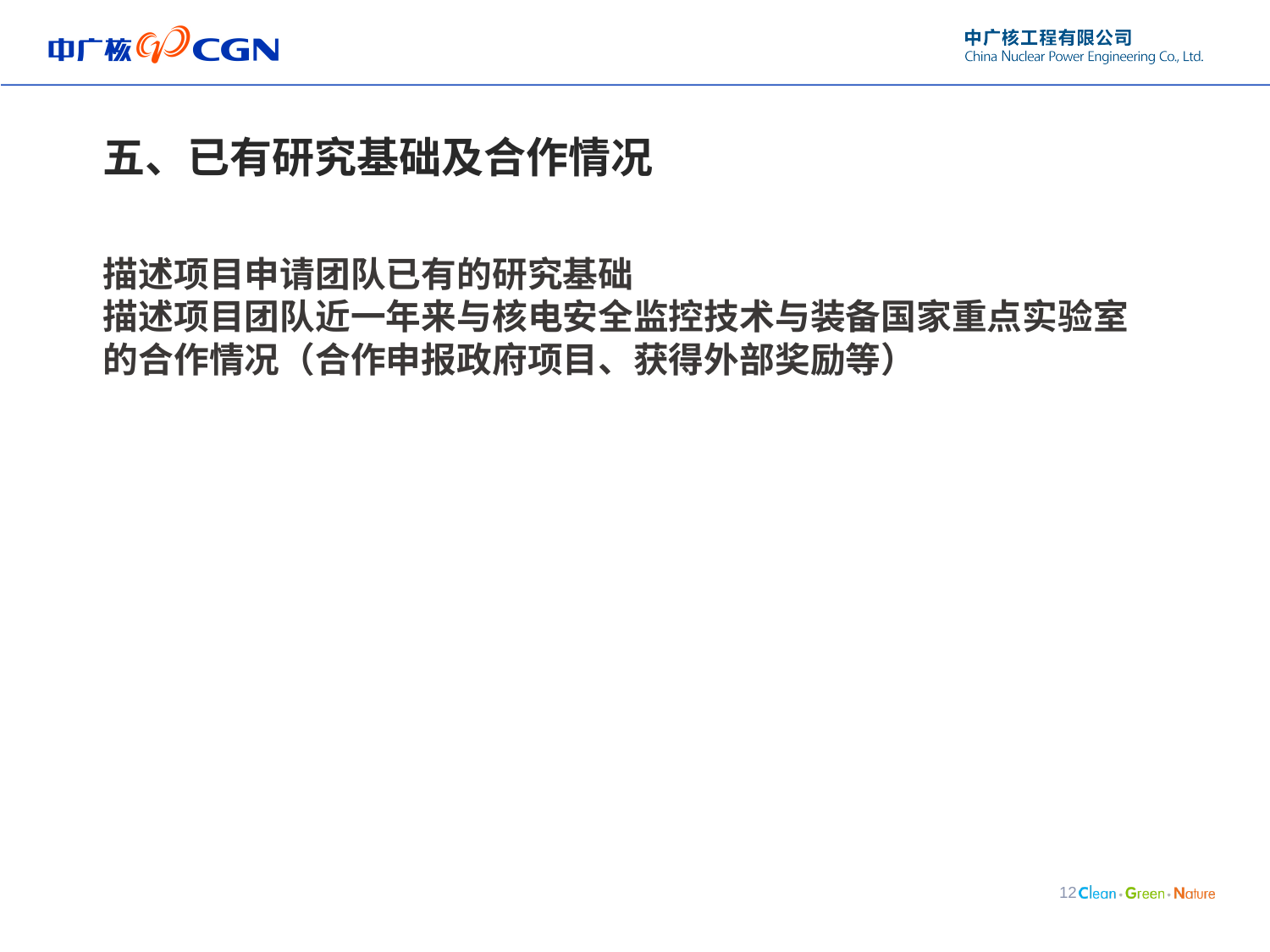

五、已有研究基础及合作情况
描述项目申请团队已有的研究基础
描述项目团队近一年来与核电安全监控技术与装备国家重点实验室的合作情况（合作申报政府项目、获得外部奖励等）